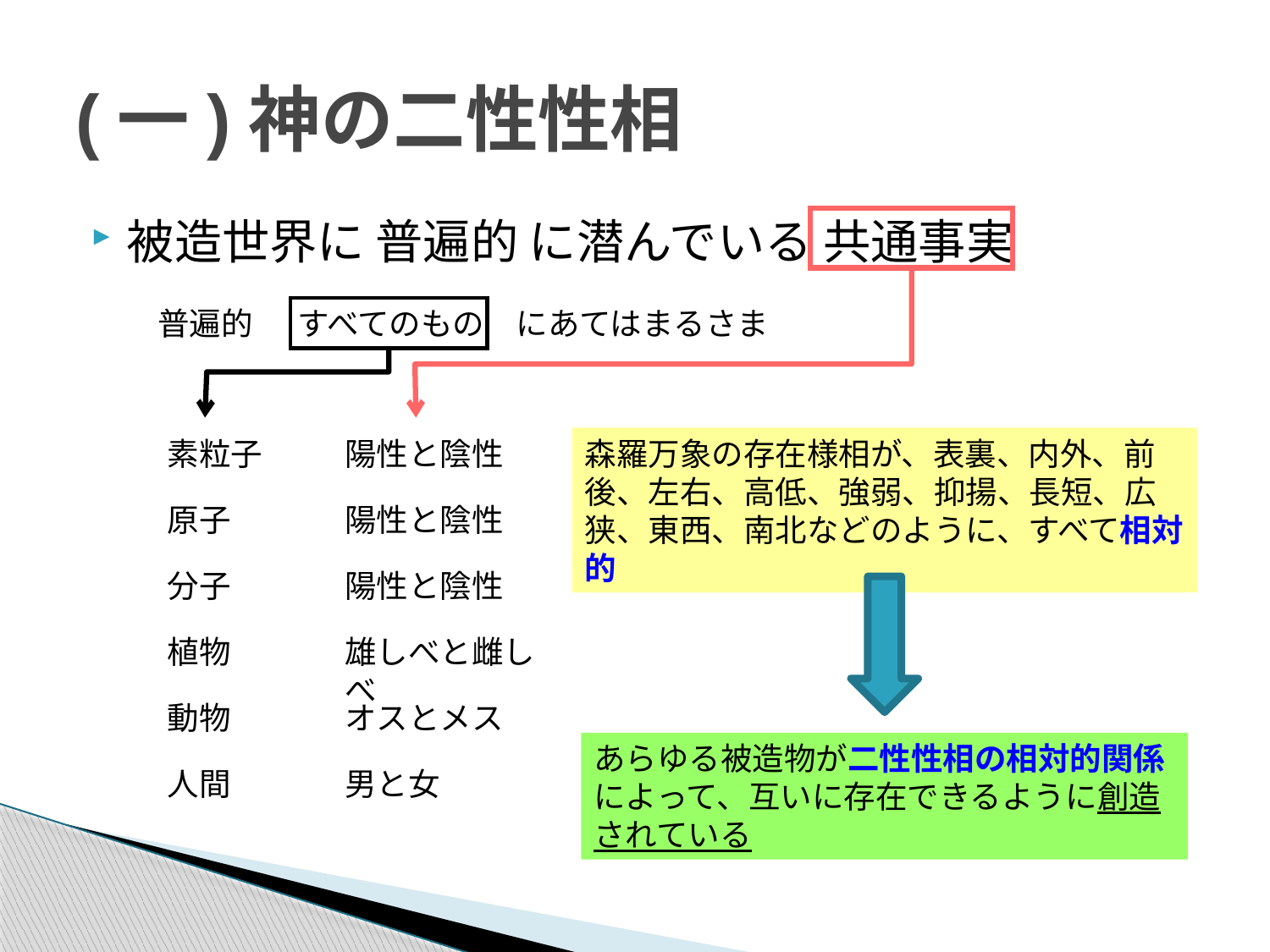

# (一)神の二性性相
被造世界に 普遍的 に潜んでいる 共通事実

普遍的
すべてのもの　にあてはまるさま

素粒子
陽性と陰性
森羅万象の存在様相が、表裏、内外、前後、左右、高低、強弱、抑揚、長短、広狭、東西、南北などのように、すべて相対的
原子
陽性と陰性
分子
陽性と陰性

植物
雄しべと雌しべ
動物
オスとメス
あらゆる被造物が二性性相の相対的関係によって、互いに存在できるように創造されている
人間
男と女